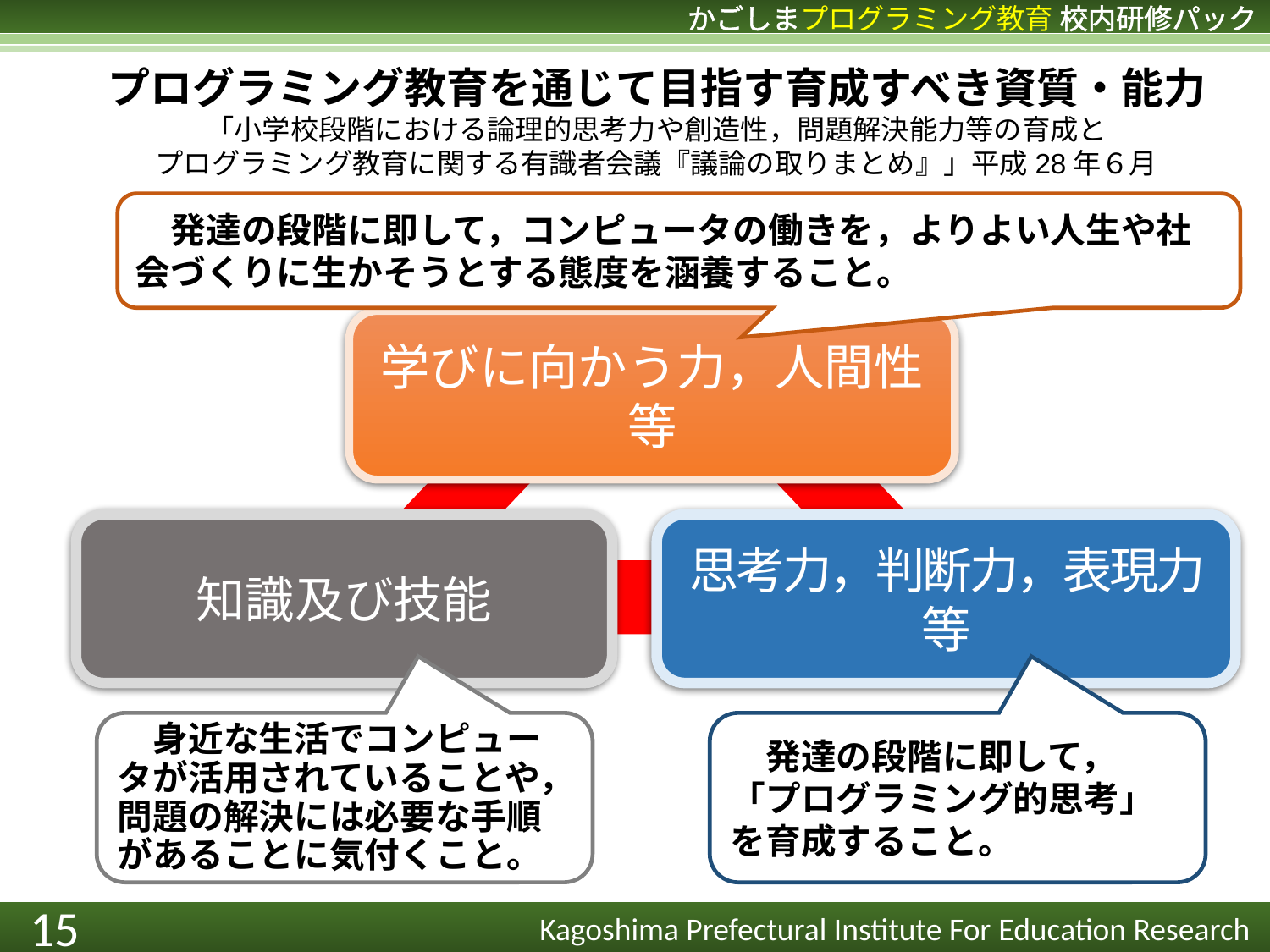

プログラミング教育を通じて目指す育成すべき資質・能力
「小学校段階における論理的思考力や創造性，問題解決能力等の育成と
プログラミング教育に関する有識者会議『議論の取りまとめ』」平成28年６月
　発達の段階に即して，コンピュータの働きを，よりよい人生や社会づくりに生かそうとする態度を涵養すること。

学びに向かう力，人間性等

知識及び技能
思考力，判断力，表現力等
　身近な生活でコンピュータが活用されていることや，問題の解決には必要な手順があることに気付くこと。
　発達の段階に即して，「プログラミング的思考」を育成すること。
15